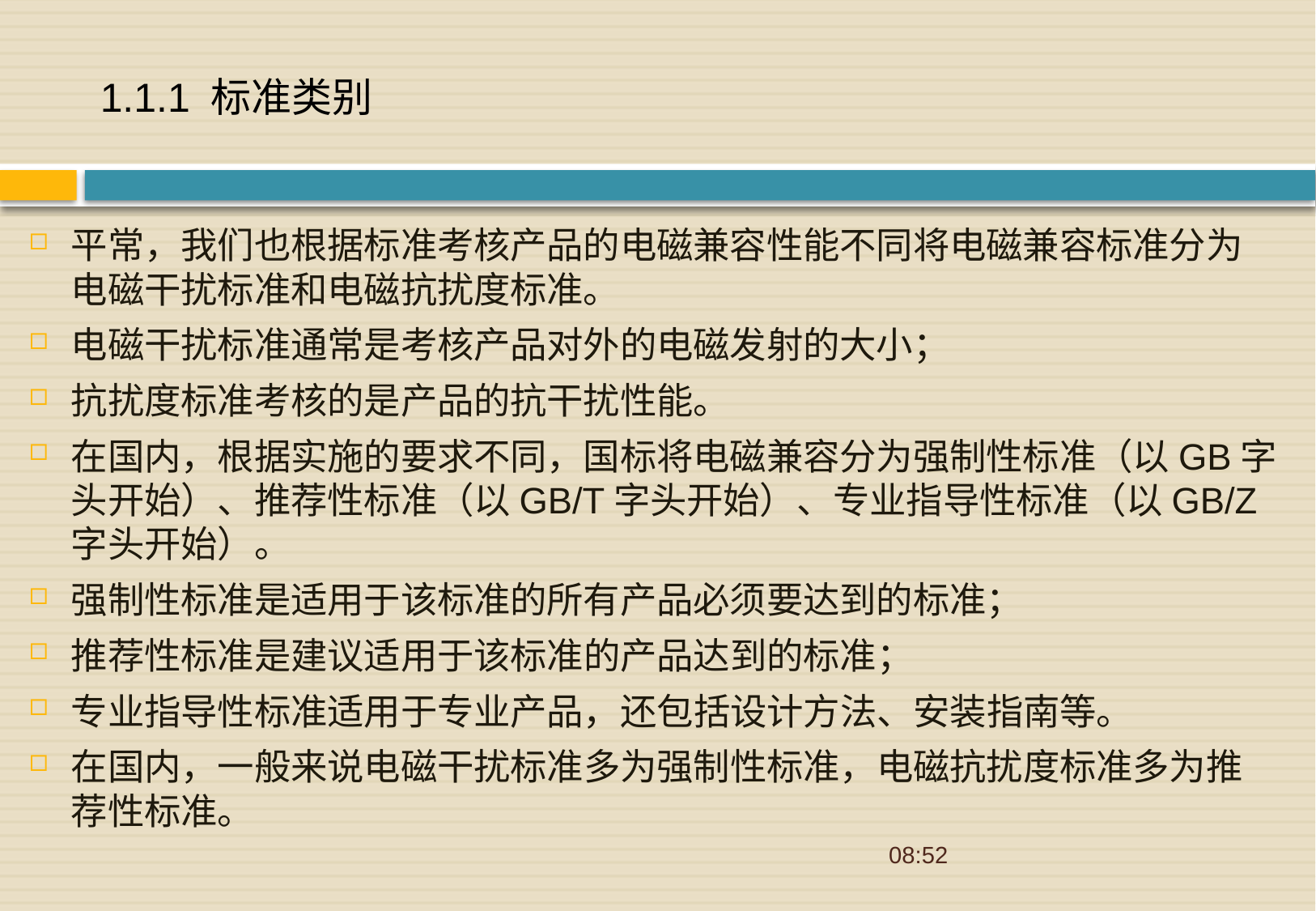

# 1.1.1 标准类别
平常，我们也根据标准考核产品的电磁兼容性能不同将电磁兼容标准分为电磁干扰标准和电磁抗扰度标准。
电磁干扰标准通常是考核产品对外的电磁发射的大小；
抗扰度标准考核的是产品的抗干扰性能。
在国内，根据实施的要求不同，国标将电磁兼容分为强制性标准（以GB字头开始）、推荐性标准（以GB/T字头开始）、专业指导性标准（以GB/Z字头开始）。
强制性标准是适用于该标准的所有产品必须要达到的标准；
推荐性标准是建议适用于该标准的产品达到的标准；
专业指导性标准适用于专业产品，还包括设计方法、安装指南等。
在国内，一般来说电磁干扰标准多为强制性标准，电磁抗扰度标准多为推荐性标准。
08:52